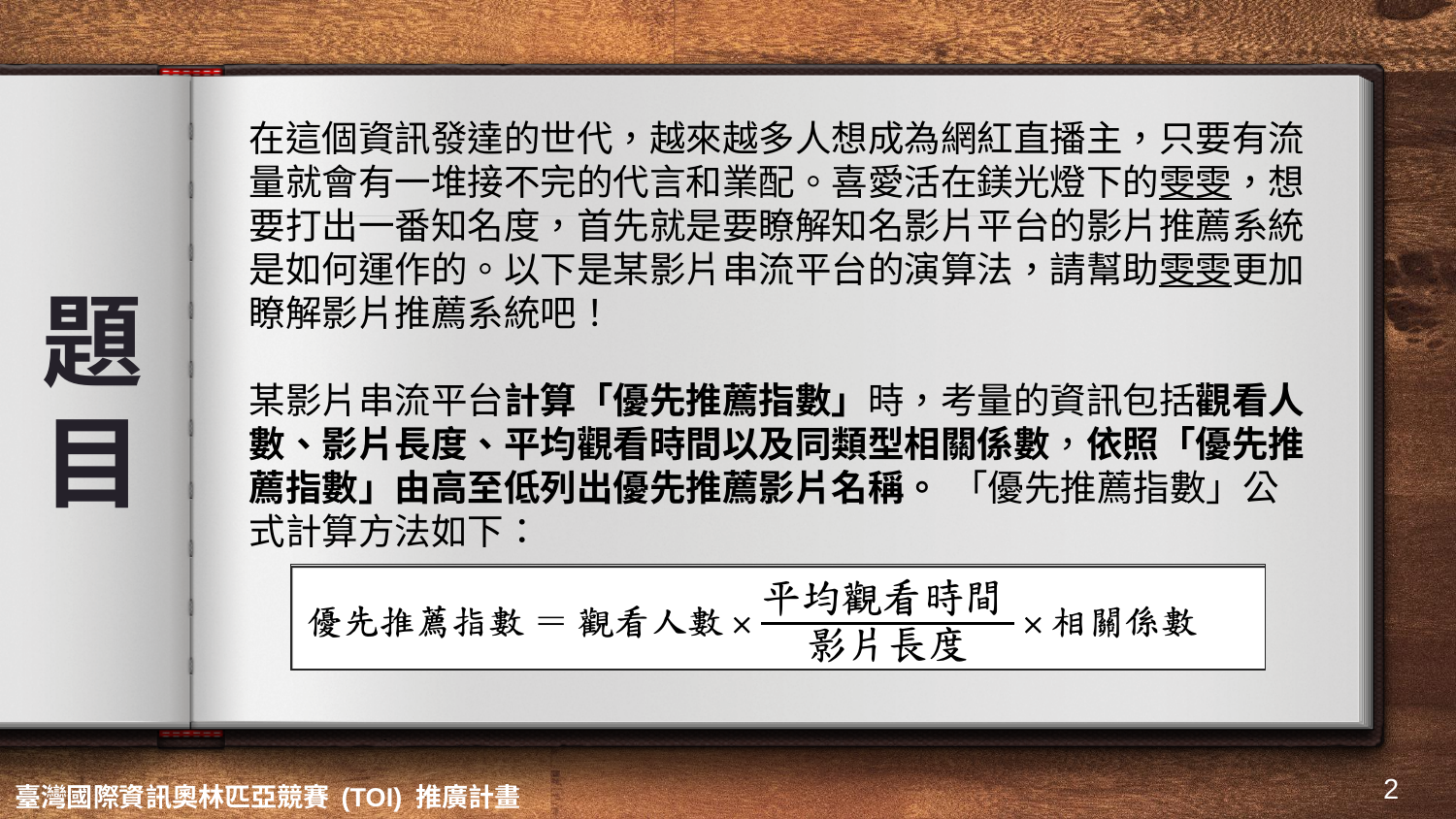

在這個資訊發達的世代，越來越多人想成為網紅直播主，只要有流量就會有一堆接不完的代言和業配。喜愛活在鎂光燈下的雯雯，想要打出一番知名度，首先就是要瞭解知名影片平台的影片推薦系統是如何運作的。以下是某影片串流平台的演算法，請幫助雯雯更加瞭解影片推薦系統吧！

某影片串流平台計算「優先推薦指數」時，考量的資訊包括觀看人數、影片長度、平均觀看時間以及同類型相關係數，依照「優先推薦指數」由高至低列出優先推薦影片名稱。 「優先推薦指數」公式計算方法如下：
# 題 目

2